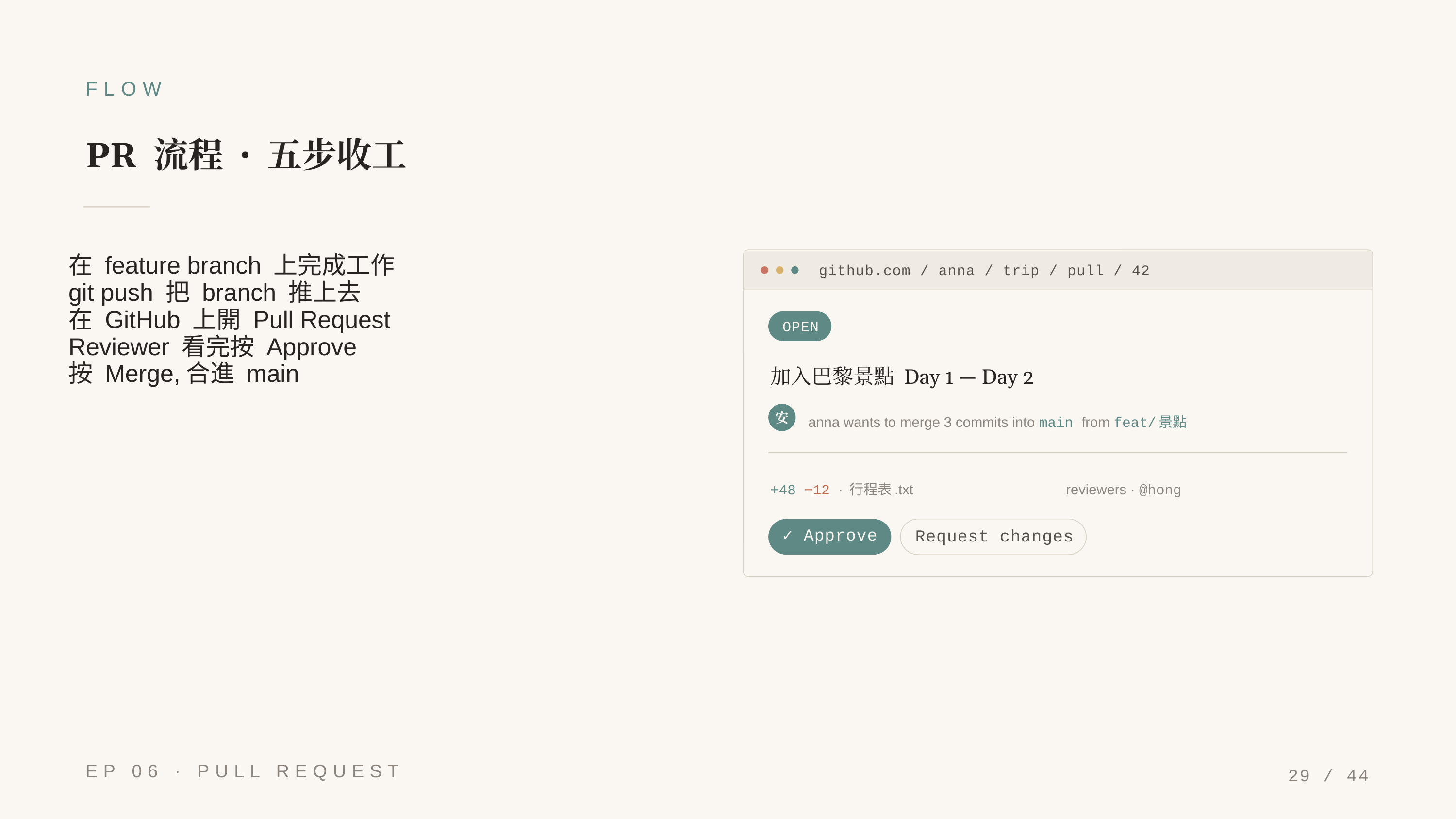

FLOW
PR 流程 · 五步收工

在 feature branch 上完成工作
git push 把 branch 推上去
在 GitHub 上開 Pull Request
Reviewer 看完按 Approve
按 Merge,合進 main

github.com / anna / trip / pull / 42

OPEN
加入巴黎景點 Day 1 — Day 2
安

anna wants to merge 3 commits into main from feat/景點

+48 −12 · 行程表.txt
reviewers · @hong

✓ Approve
Request changes
EP 06 · PULL REQUEST
29 / 44